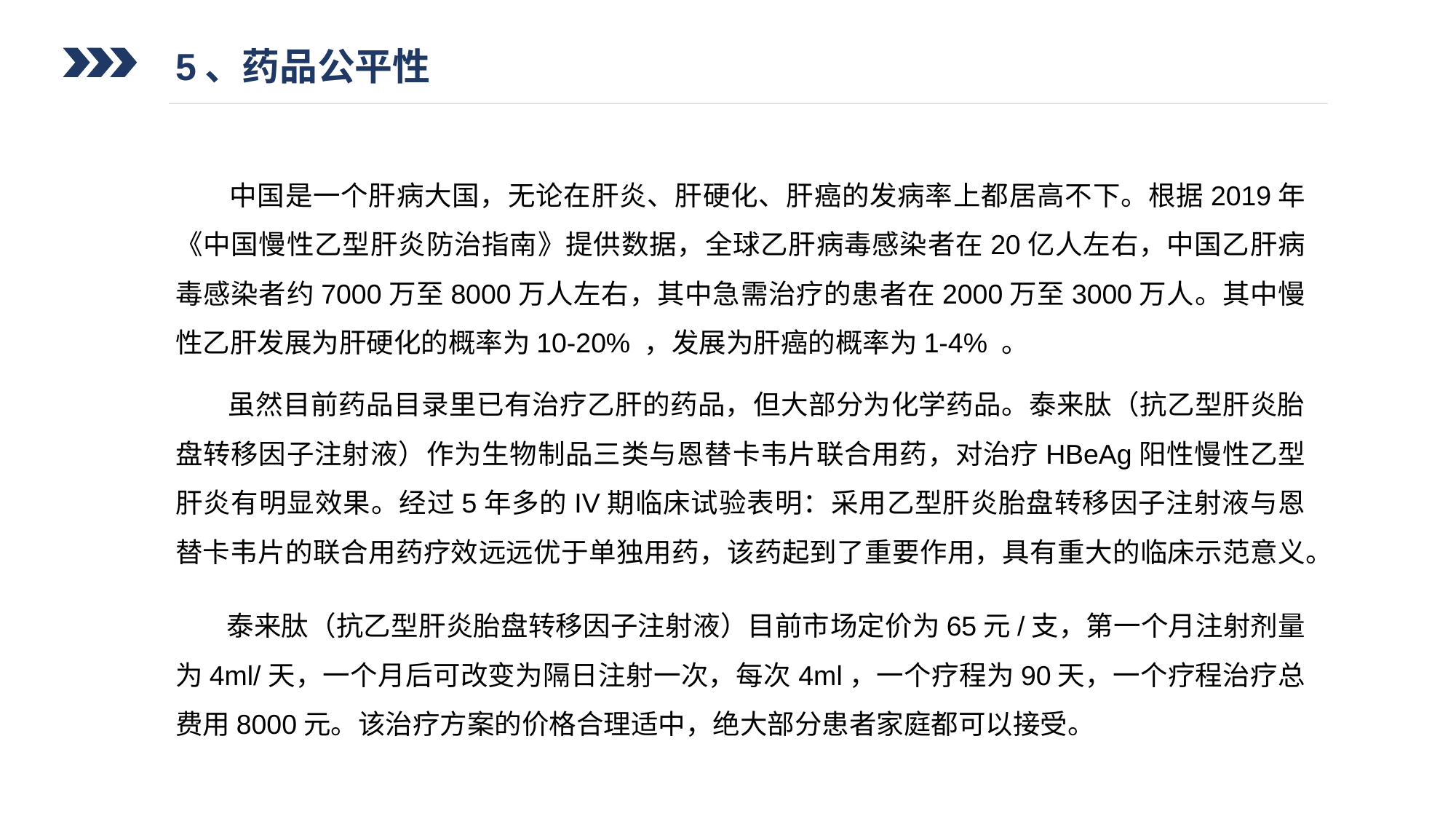

5、药品公平性
       中国是一个肝病大国，无论在肝炎、肝硬化、肝癌的发病率上都居高不下。根据2019年《中国慢性乙型肝炎防治指南》提供数据，全球乙肝病毒感染者在20亿人左右，中国乙肝病毒感染者约7000万至8000万人左右，其中急需治疗的患者在2000万至3000万人。其中慢性乙肝发展为肝硬化的概率为10-20% ，发展为肝癌的概率为1-4% 。
       虽然目前药品目录里已有治疗乙肝的药品，但大部分为化学药品。泰来肽（抗乙型肝炎胎盘转移因子注射液）作为生物制品三类与恩替卡韦片联合用药，对治疗HBeAg阳性慢性乙型肝炎有明显效果。经过5年多的IV期临床试验表明：采用乙型肝炎胎盘转移因子注射液与恩替卡韦片的联合用药疗效远远优于单独用药，该药起到了重要作用，具有重大的临床示范意义。
       泰来肽（抗乙型肝炎胎盘转移因子注射液）目前市场定价为65元/支，第一个月注射剂量为4ml/天，一个月后可改变为隔日注射一次，每次4ml，一个疗程为90天，一个疗程治疗总费用8000元。该治疗方案的价格合理适中，绝大部分患者家庭都可以接受。